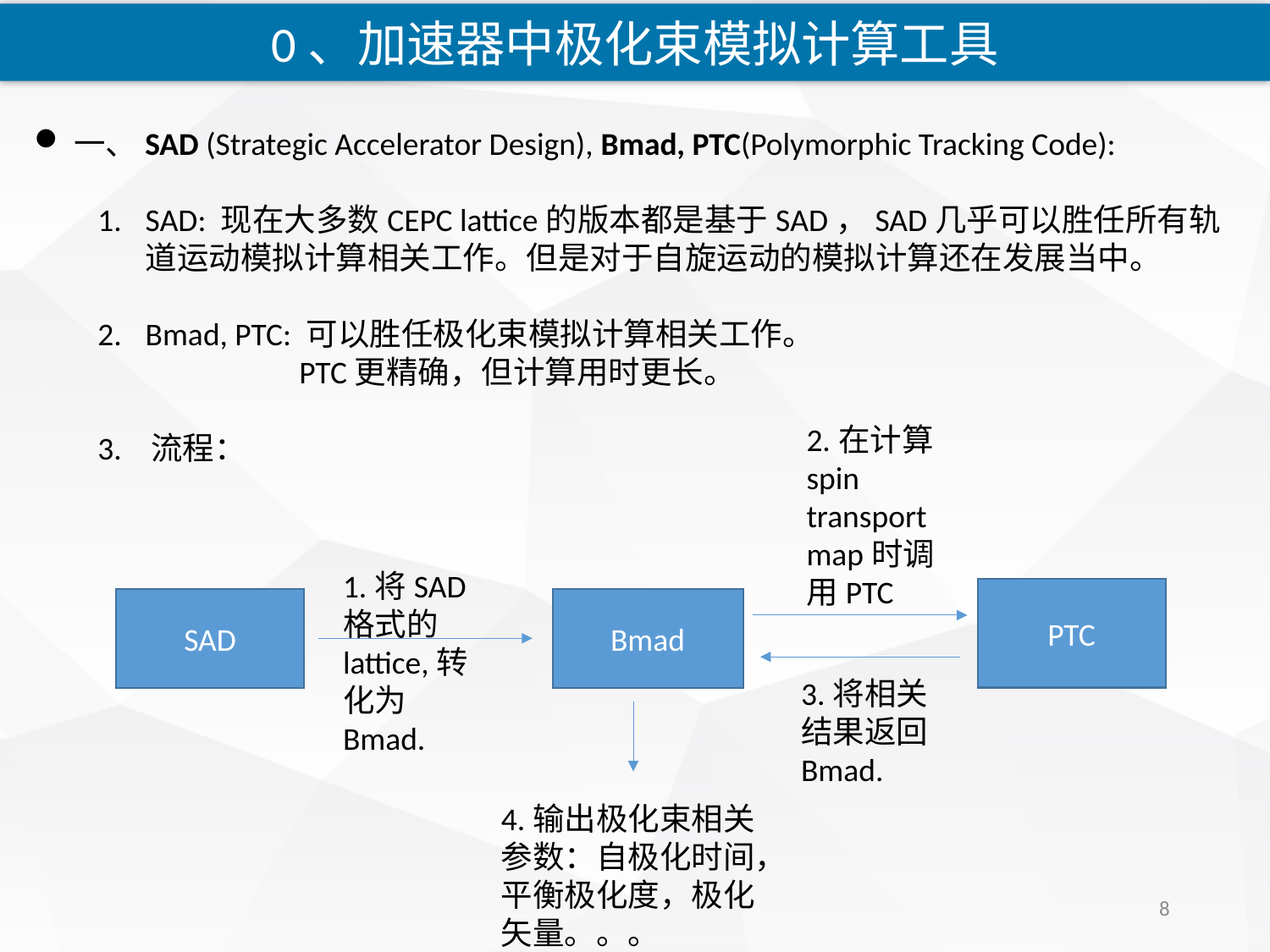

0、加速器中极化束模拟计算工具
一、SAD (Strategic Accelerator Design), Bmad, PTC(Polymorphic Tracking Code):

SAD: 现在大多数CEPC lattice的版本都是基于SAD，SAD几乎可以胜任所有轨道运动模拟计算相关工作。但是对于自旋运动的模拟计算还在发展当中。

Bmad, PTC: 可以胜任极化束模拟计算相关工作。
                            PTC更精确，但计算用时更长。

3.   流程：
2.在计算spin transport map时调用PTC
1.将SAD格式的lattice,转化为Bmad.
PTC
SAD
Bmad
3.将相关结果返回Bmad.
4.输出极化束相关参数：自极化时间，平衡极化度，极化矢量。。。
8